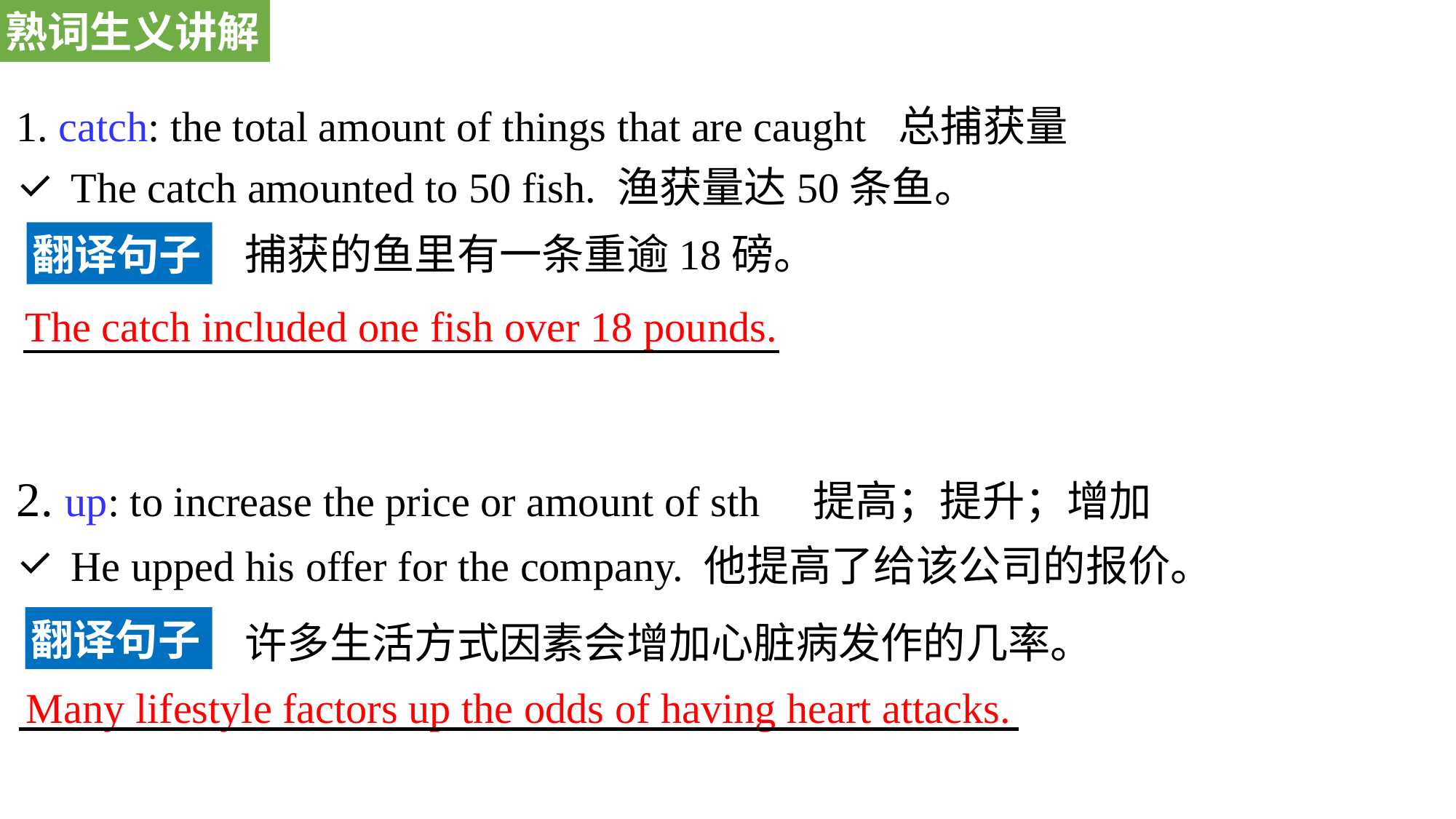

熟词生义讲解
1. catch: the total amount of things that are caught  总捕获量
The catch amounted to 50 fish. 渔获量达50条鱼。

2. up: to increase the price or amount of sth    提高；提升；增加
He upped his offer for the company. 他提高了给该公司的报价。
翻译句子
捕获的鱼里有一条重逾18磅。
The catch included one fish over 18 pounds.

翻译句子
许多生活方式因素会增加心脏病发作的几率。
Many lifestyle factors up the odds of having heart attacks.